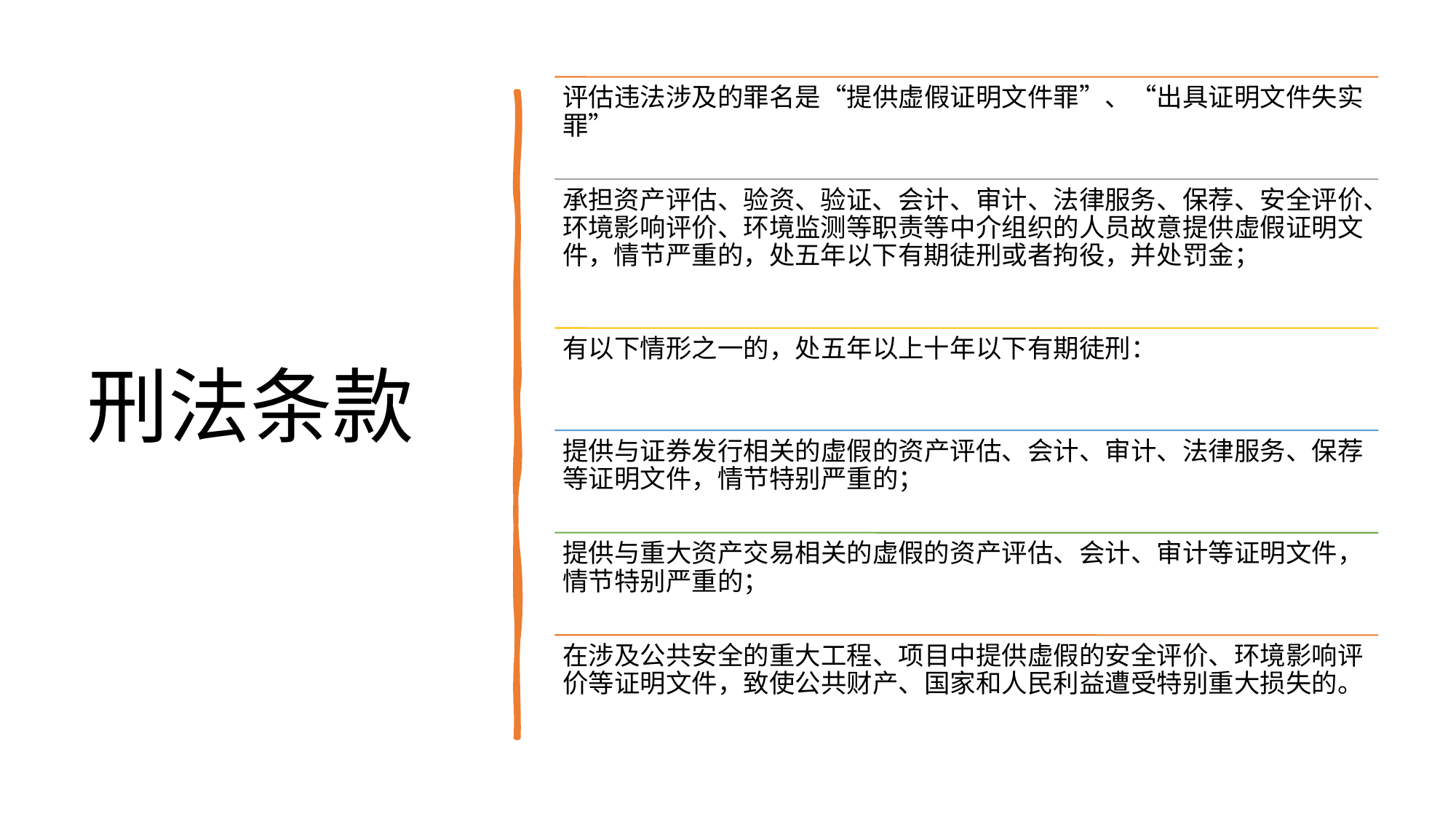

评估违法涉及的罪名是“提供虚假证明文件罪”、“出具证明文件失实罪”
承担资产评估、验资、验证、会计、审计、法律服务、保荐、安全评价、环境影响评价、环境监测等职责等中介组织的人员故意提供虚假证明文件，情节严重的，处五年以下有期徒刑或者拘役，并处罚金；
有以下情形之一的，处五年以上十年以下有期徒刑：
提供与证券发行相关的虚假的资产评估、会计、审计、法律服务、保荐等证明文件，情节特别严重的；
提供与重大资产交易相关的虚假的资产评估、会计、审计等证明文件，情节特别严重的；
在涉及公共安全的重大工程、项目中提供虚假的安全评价、环境影响评价等证明文件，致使公共财产、国家和人民利益遭受特别重大损失的。
# 刑法条款